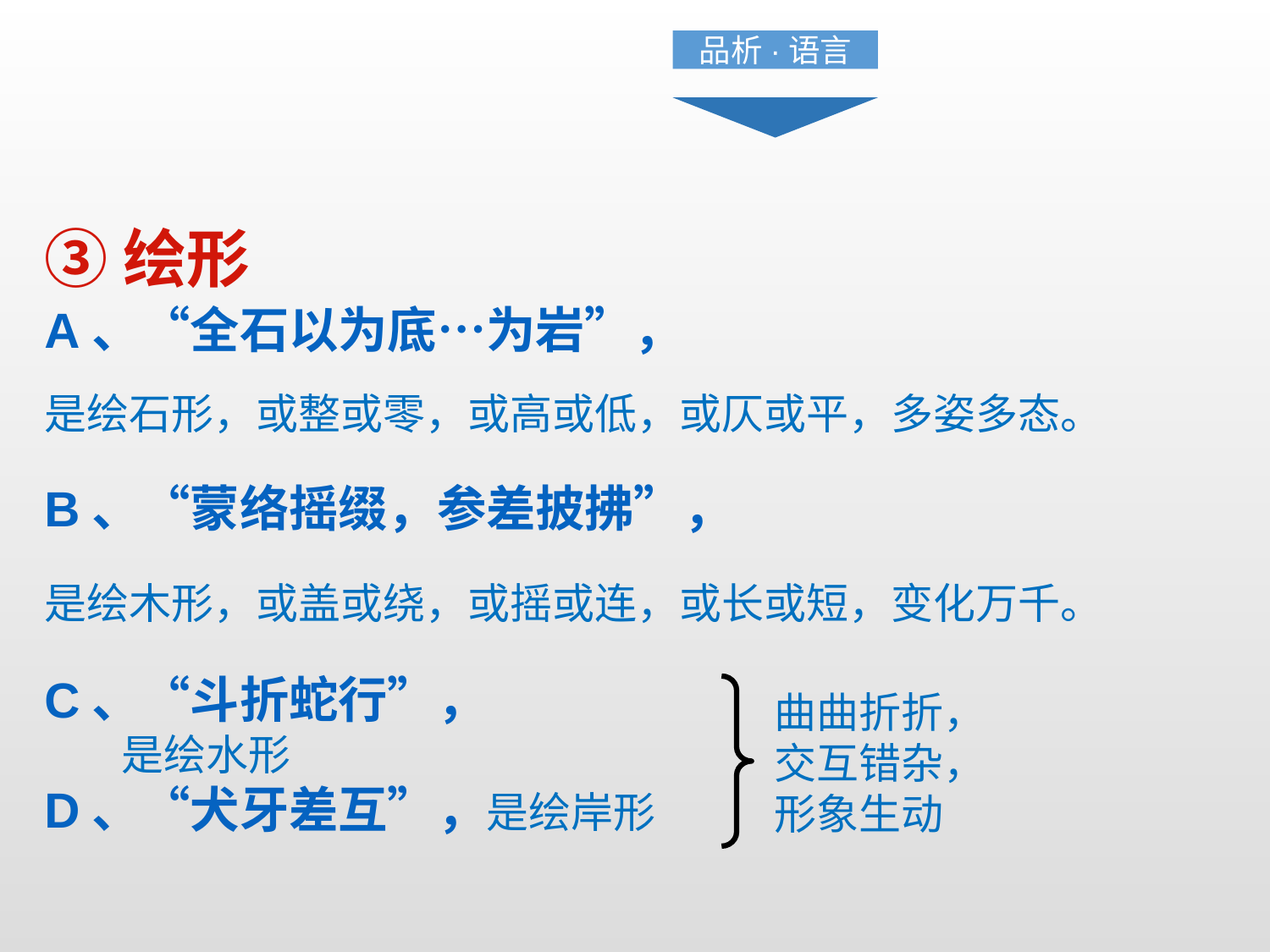

品析·语言

③绘形
A、“全石以为底…为岩”，
是绘石形，或整或零，或高或低，或仄或平，多姿多态。
B、“蒙络摇缀，参差披拂”，
是绘木形，或盖或绕，或摇或连，或长或短，变化万千。
C、“斗折蛇行”，
       是绘水形
D、“犬牙差互”，是绘岸形

曲曲折折，交互错杂，形象生动